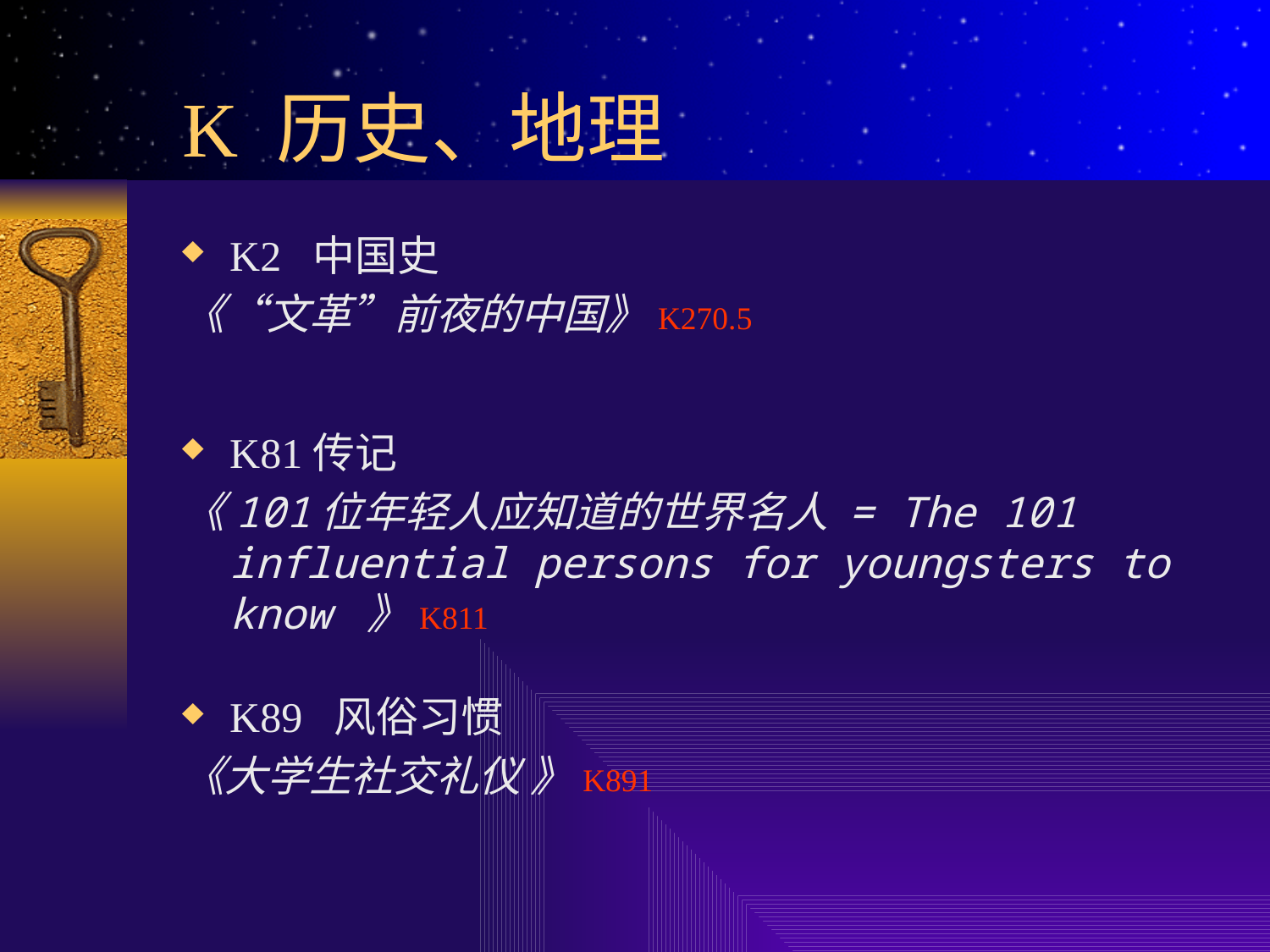

# K 历史、地理
K2  中国史
《“文革”前夜的中国》K270.5

K81传记
《101位年轻人应知道的世界名人 = The 101 influential persons for youngsters to know 》K811

K89  风俗习惯
《大学生社交礼仪 》K891